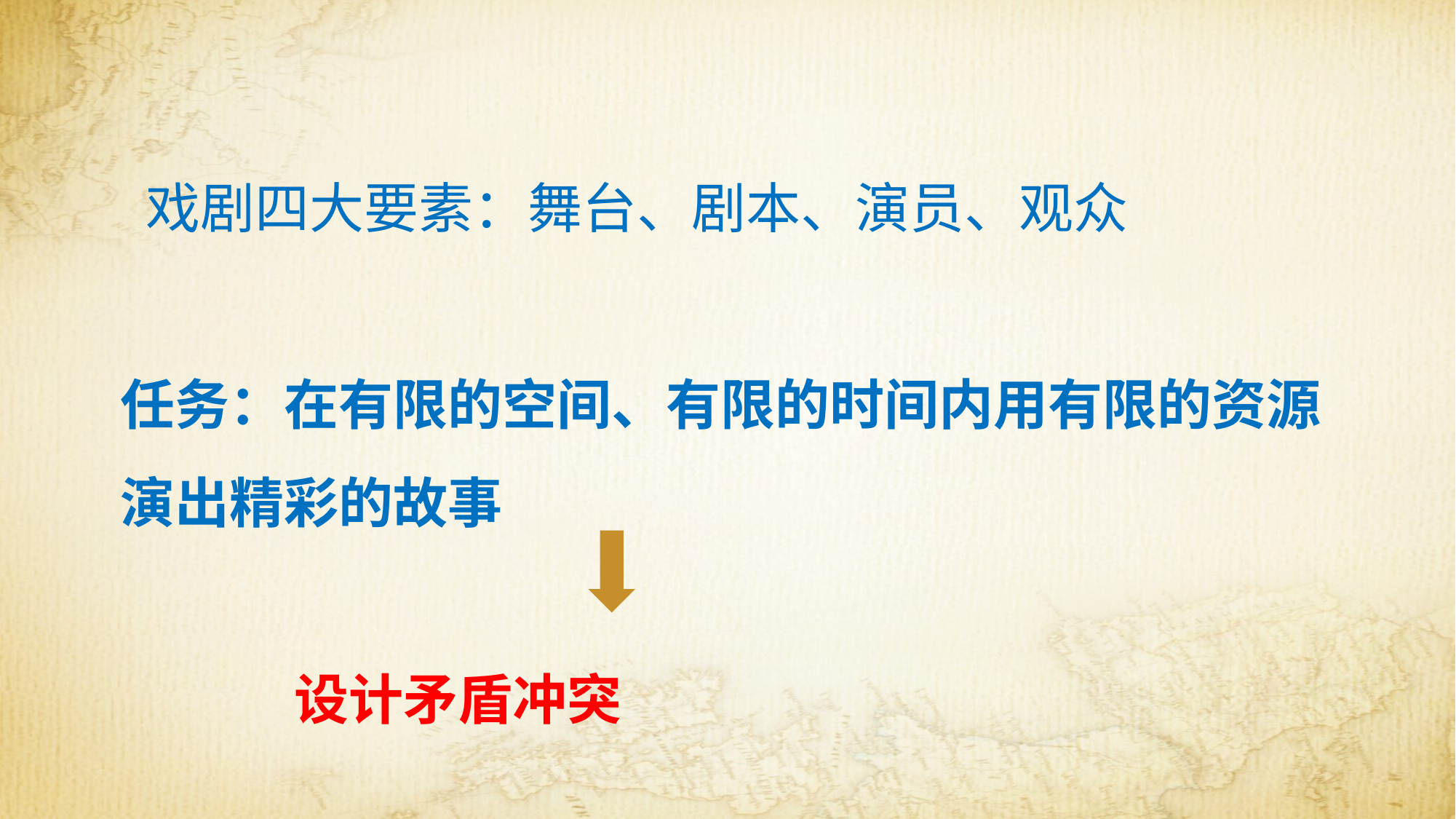

戏剧四大要素：舞台、剧本、演员、观众

任务：在有限的空间、有限的时间内用有限的资源演出精彩的故事

             设计矛盾冲突